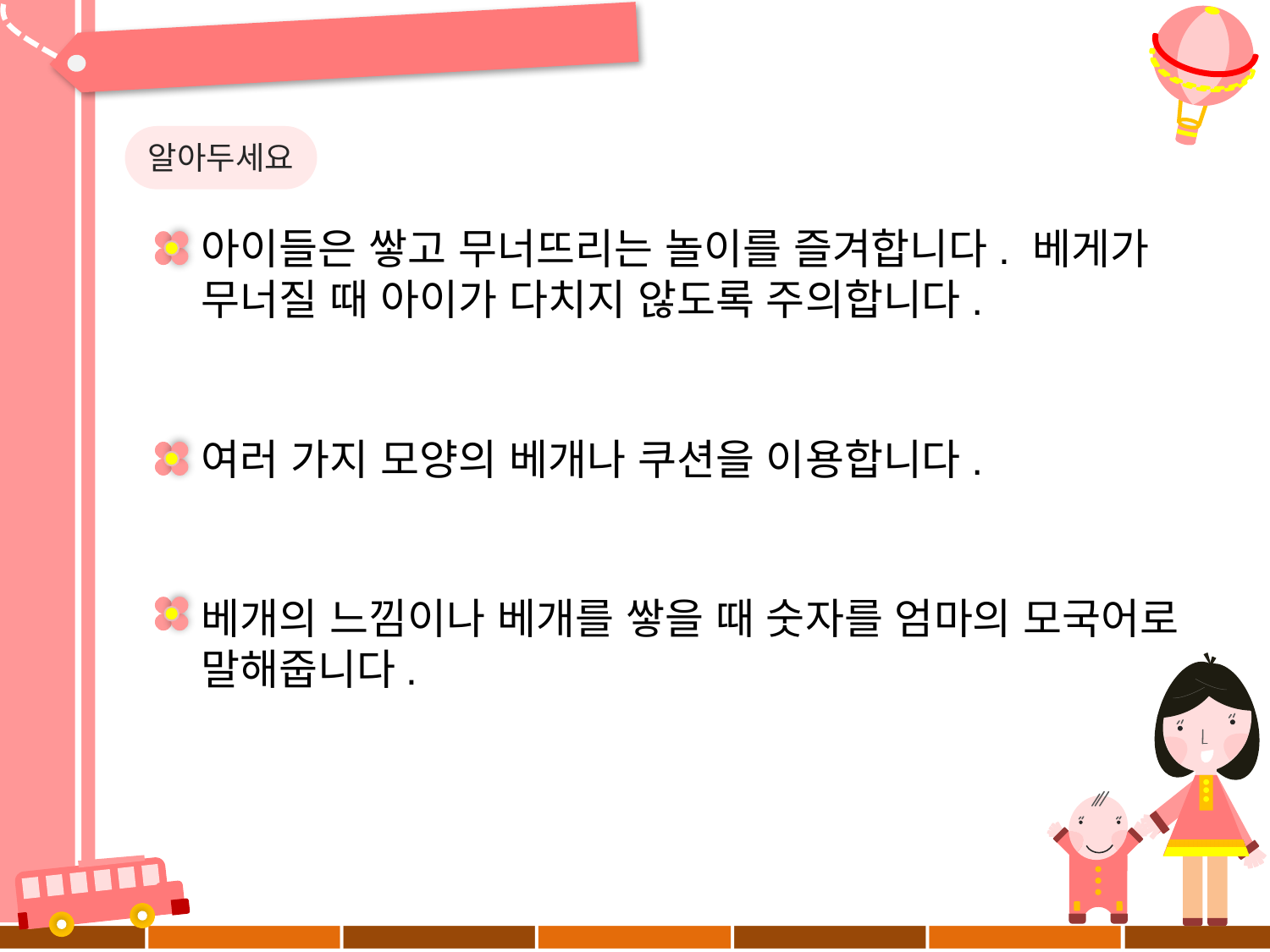

알아두세요
아이들은 쌓고 무너뜨리는 놀이를 즐겨합니다. 베게가
무너질 때 아이가 다치지 않도록 주의합니다.

여러 가지 모양의 베개나 쿠션을 이용합니다.

베개의 느낌이나 베개를 쌓을 때 숫자를 엄마의 모국어로
말해줍니다.